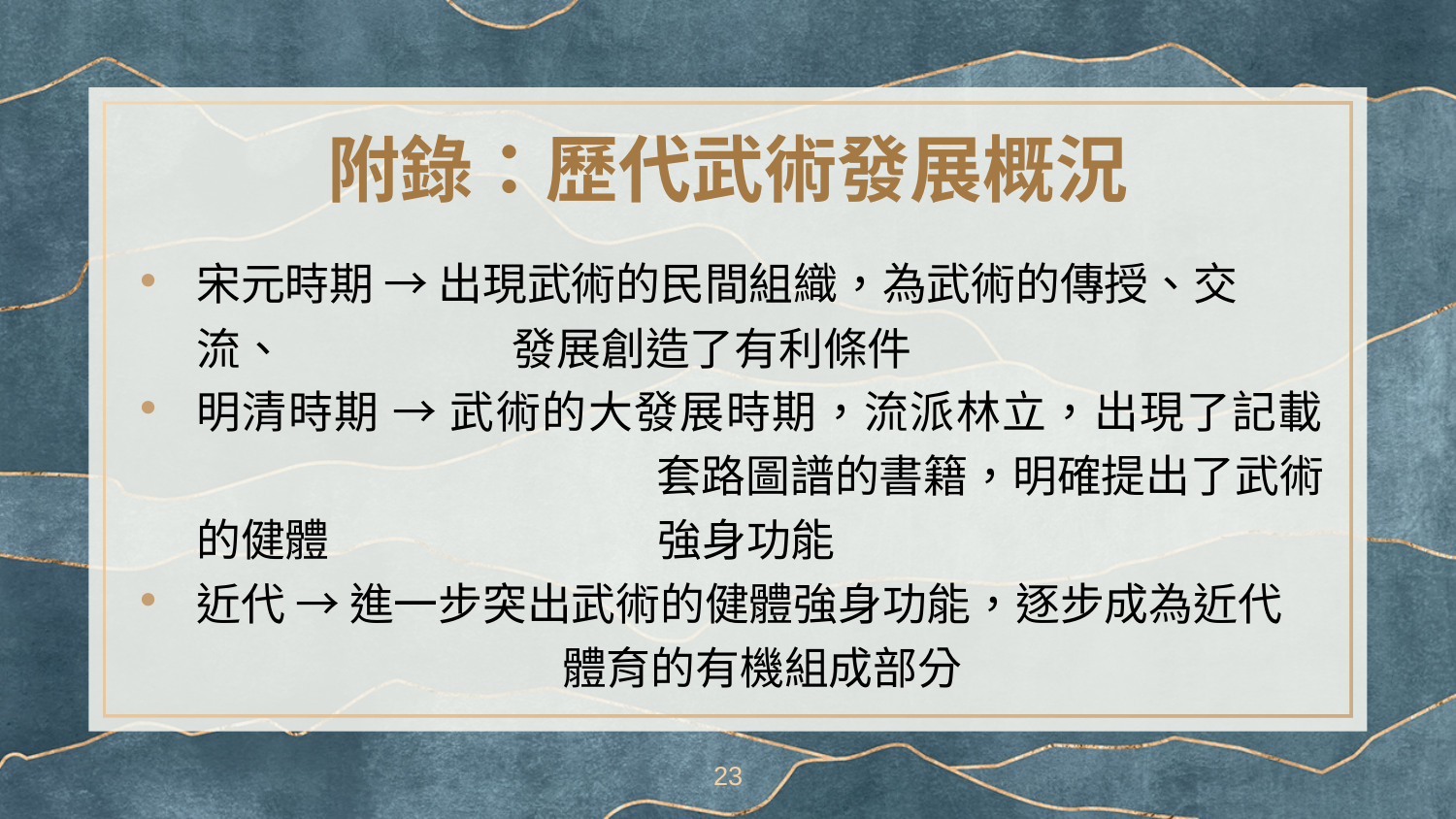

# 附錄：歷代武術發展概況
宋元時期 → 出現武術的民間組織，為武術的傳授、交流、		   發展創造了有利條件
明清時期 → 武術的大發展時期，流派林立，出現了記載		   	   套路圖譜的書籍，明確提出了武術的健體	  		   強身功能
近代 → 進一步突出武術的健體強身功能，逐步成為近代	         	        體育的有機組成部分
23